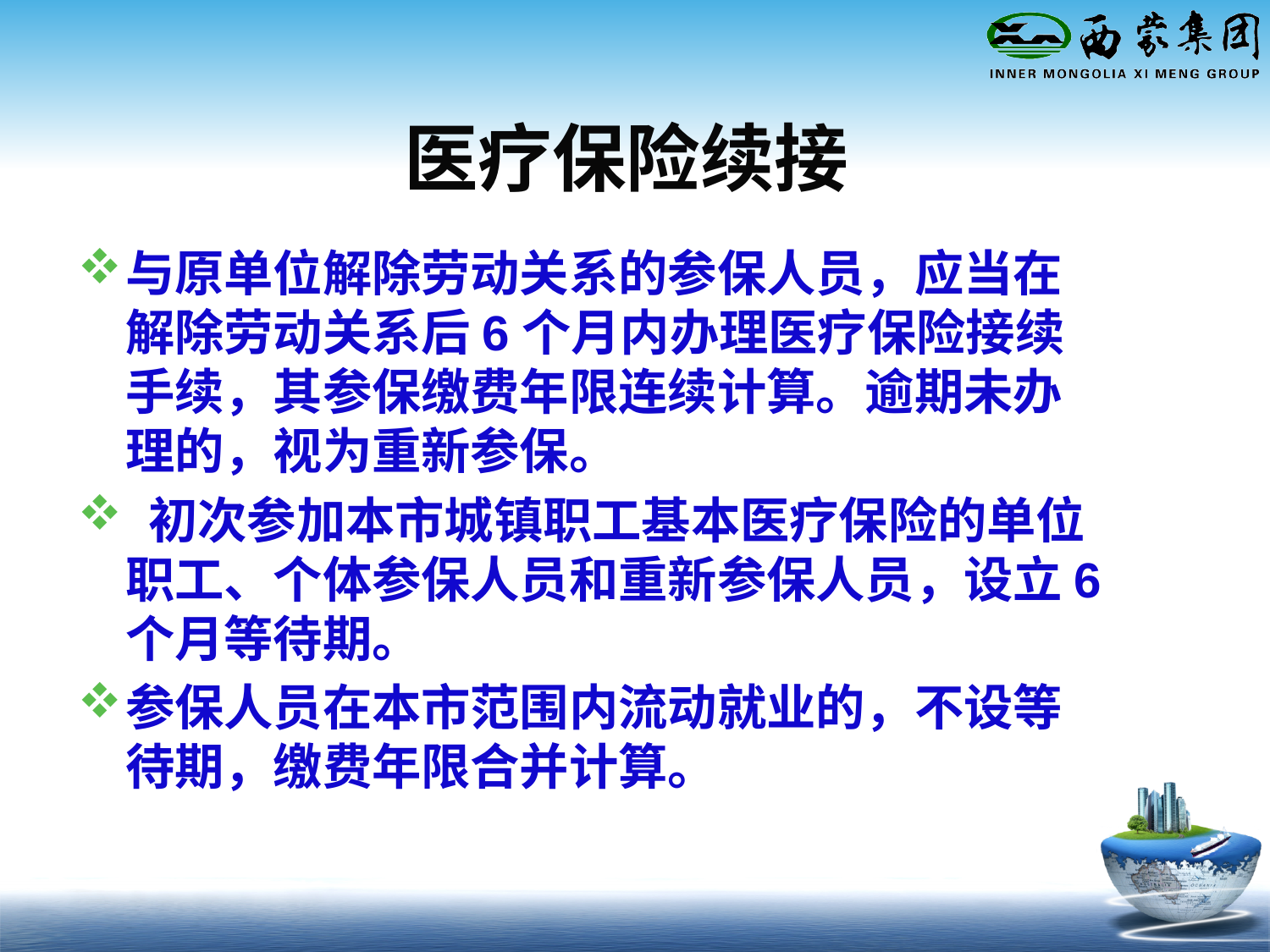

医疗保险续接
与原单位解除劳动关系的参保人员，应当在解除劳动关系后6个月内办理医疗保险接续手续，其参保缴费年限连续计算。逾期未办理的，视为重新参保。
 初次参加本市城镇职工基本医疗保险的单位职工、个体参保人员和重新参保人员，设立6个月等待期。
参保人员在本市范围内流动就业的，不设等待期，缴费年限合并计算。